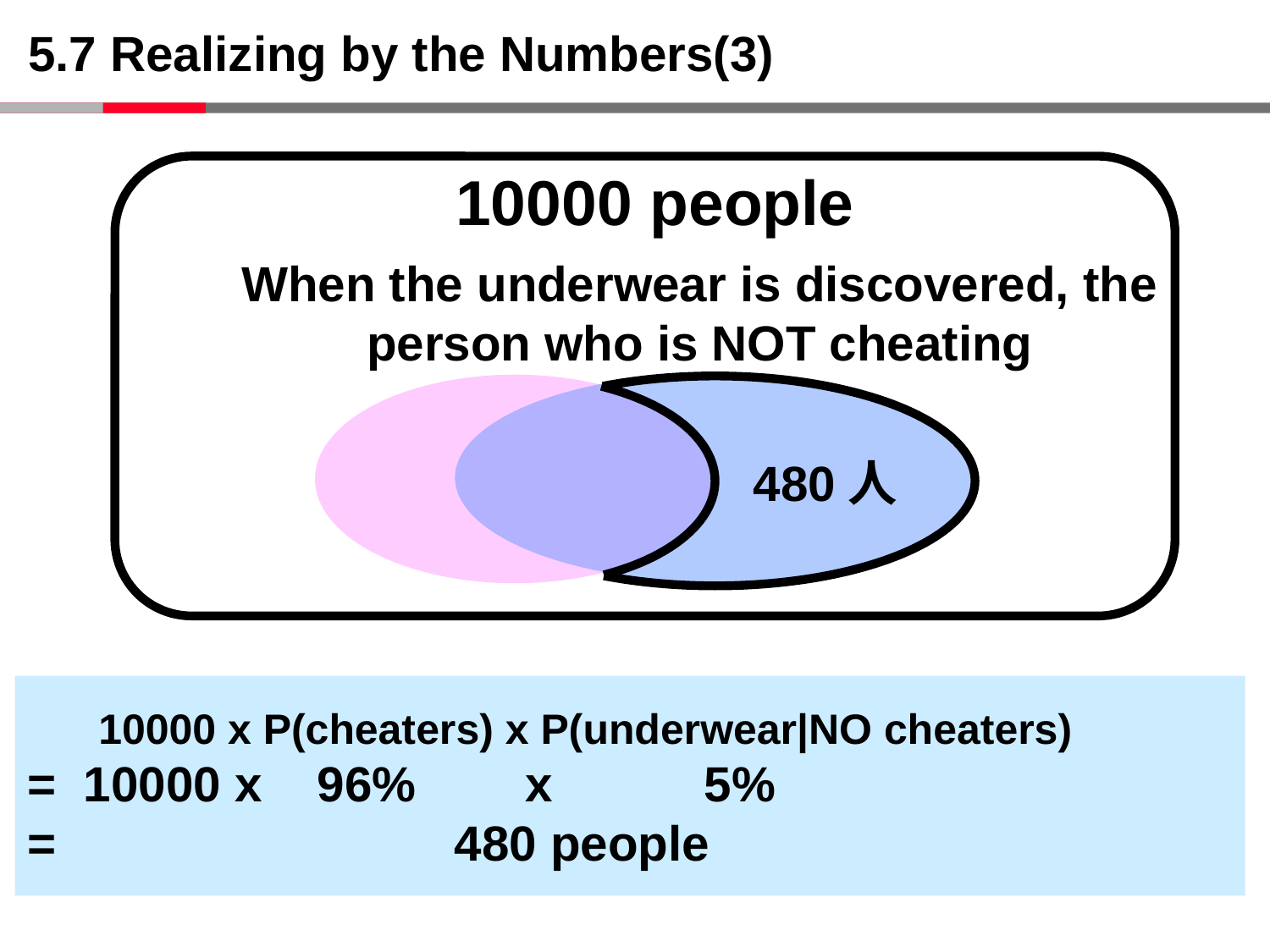

# 5.7 Realizing by the Numbers(3)

10000 people
When the underwear is discovered, the person who is NOT cheating

480人

      10000 x P(cheaters) x P(underwear|NO cheaters)
=  10000 x    96%        x           5%
=                             480 people